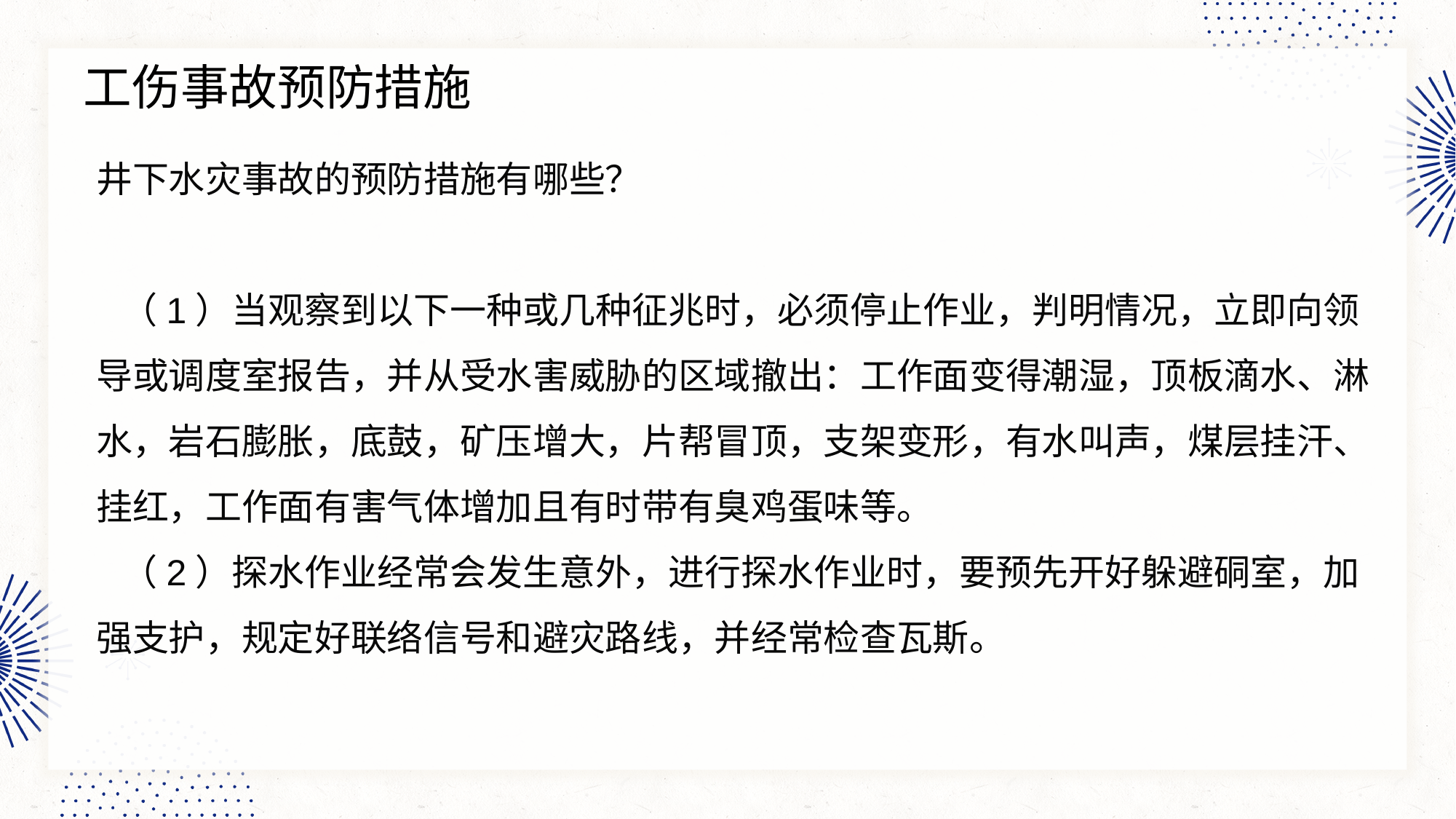

工伤事故预防措施
井下水灾事故的预防措施有哪些？

  （1）当观察到以下一种或几种征兆时，必须停止作业，判明情况，立即向领导或调度室报告，并从受水害威胁的区域撤出：工作面变得潮湿，顶板滴水、淋水，岩石膨胀，底鼓，矿压增大，片帮冒顶，支架变形，有水叫声，煤层挂汗、挂红，工作面有害气体增加且有时带有臭鸡蛋味等。
  （2）探水作业经常会发生意外，进行探水作业时，要预先开好躲避硐室，加强支护，规定好联络信号和避灾路线，并经常检查瓦斯。